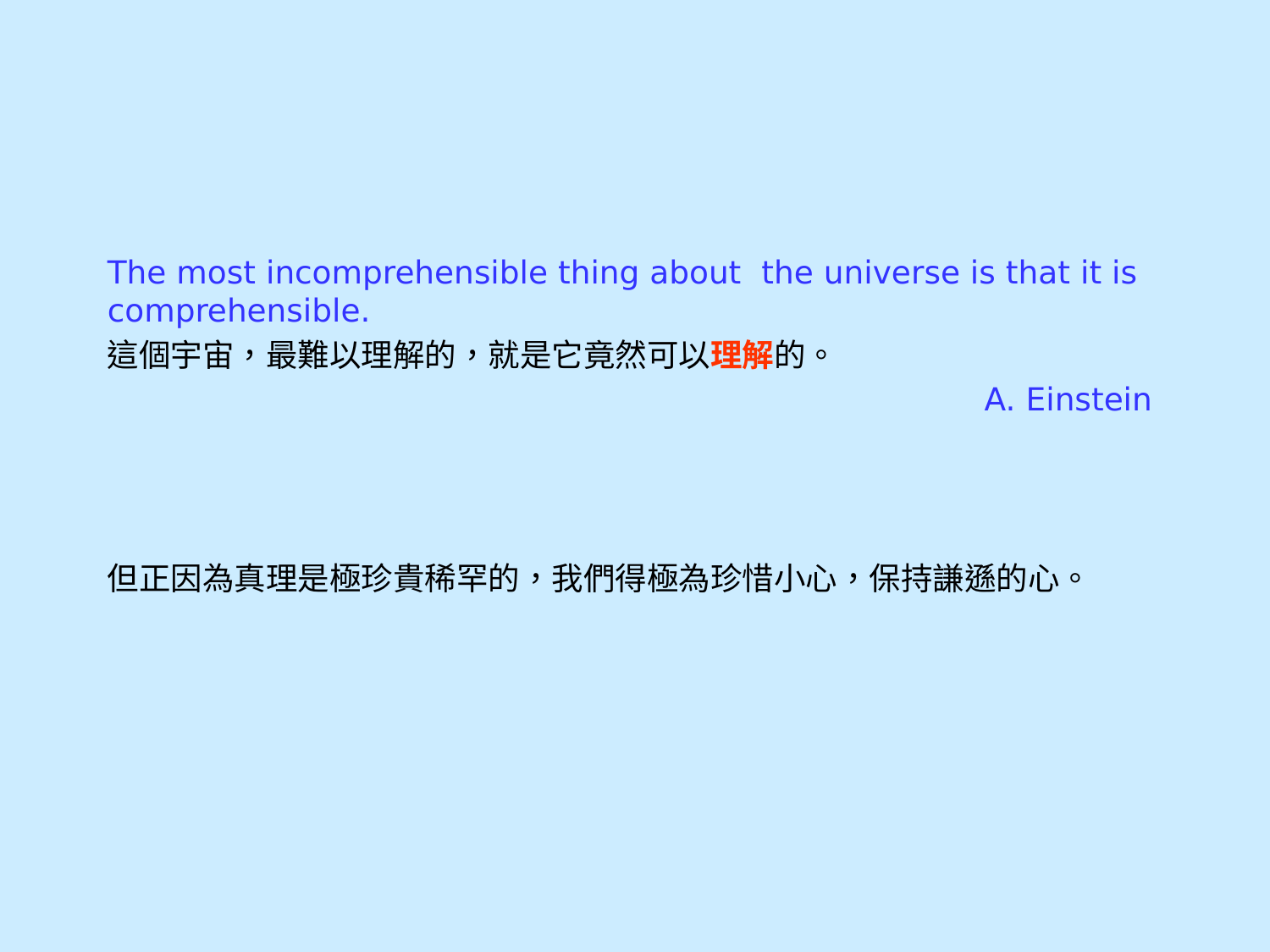

The most incomprehensible thing about  the universe is that it is comprehensible.
這個宇宙，最難以理解的，就是它竟然可以理解的。
A. Einstein
但正因為真理是極珍貴稀罕的，我們得極為珍惜小心，保持謙遜的心。